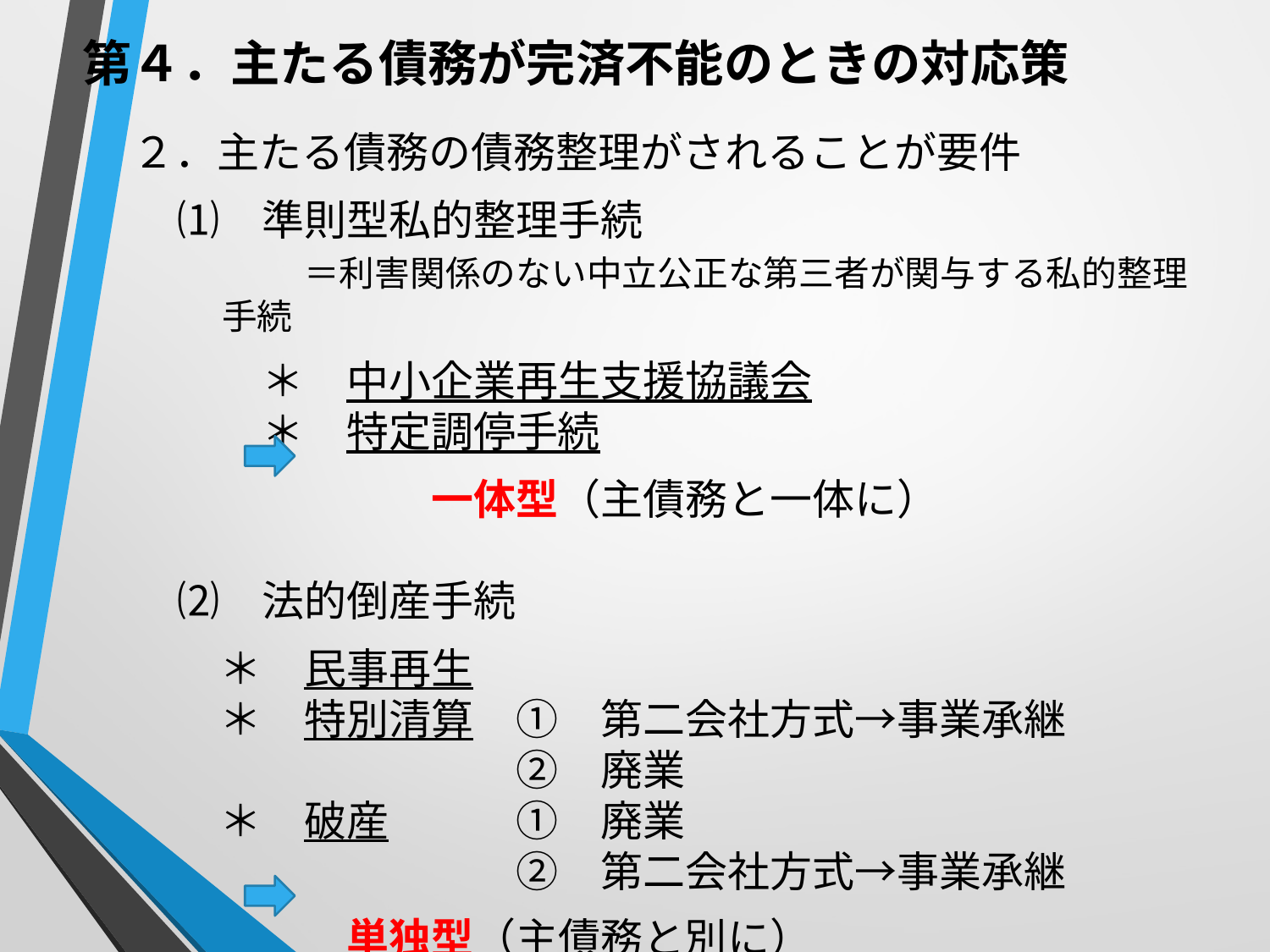

第４．主たる債務が完済不能のときの対応策

　　２．主たる債務の債務整理がされることが要件

　⑴　準則型私的整理手続
　　　　＝利害関係のない中立公正な第三者が関与する私的整理手続

　　　＊　中小企業再生支援協議会
　　　＊　特定調停手続

　　　　　　　一体型（主債務と一体に）

　⑵　法的倒産手続

　　＊　民事再生
　　＊　特別清算　①　第二会社方式→事業承継
　　　　　　　　　②　廃業
　　＊　破産　　　①　廃業
　　　　　　　　　②　第二会社方式→事業承継

　　　　　単独型（主債務と別に）